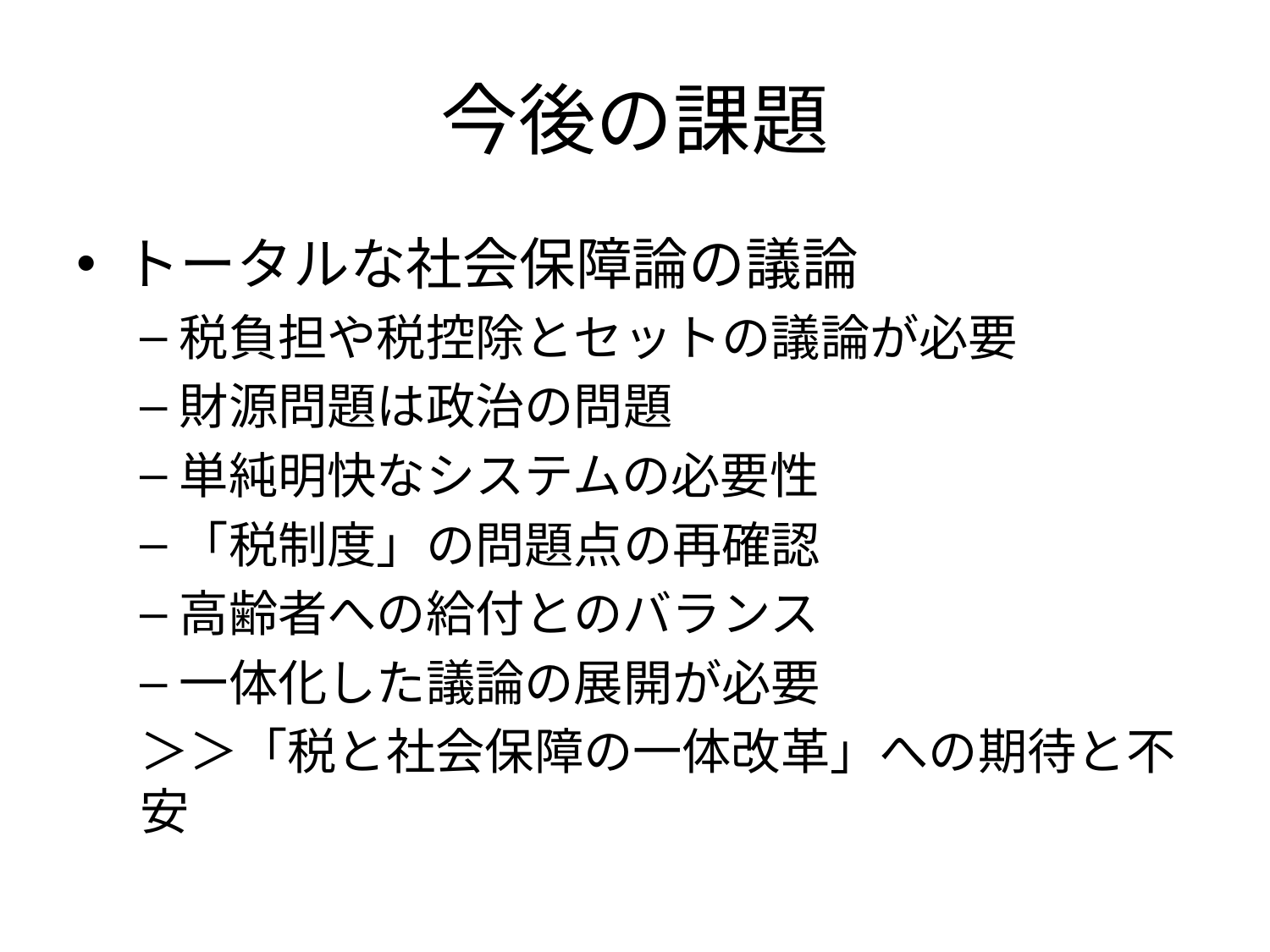

# 今後の課題
トータルな社会保障論の議論
税負担や税控除とセットの議論が必要
財源問題は政治の問題
単純明快なシステムの必要性
「税制度」の問題点の再確認
高齢者への給付とのバランス
一体化した議論の展開が必要
＞＞「税と社会保障の一体改革」への期待と不安